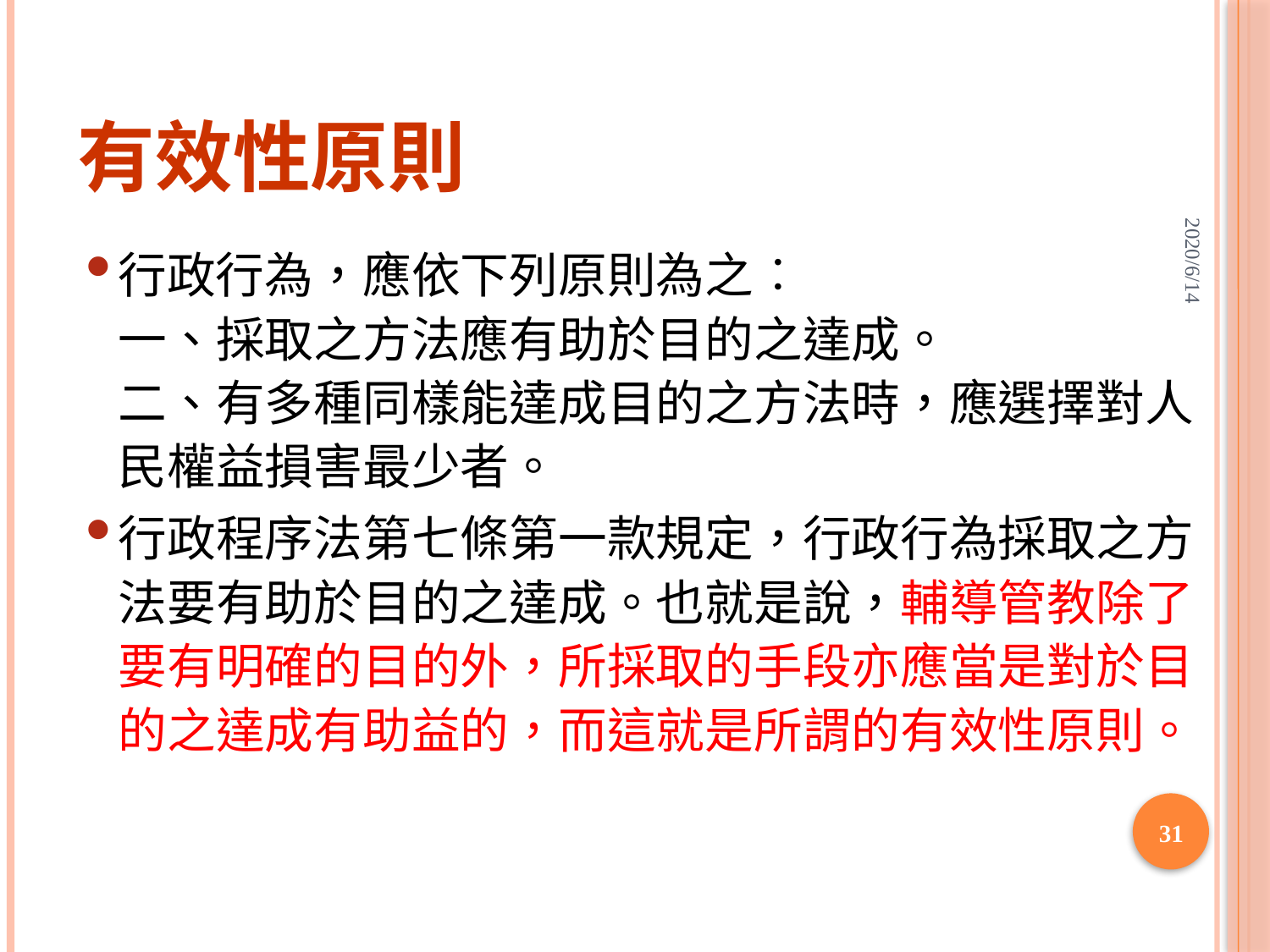

# 有效性原則
2020/6/14
行政行為，應依下列原則為之︰
一、採取之方法應有助於目的之達成。
二、有多種同樣能達成目的之方法時，應選擇對人民權益損害最少者。
行政程序法第七條第一款規定，行政行為採取之方法要有助於目的之達成。也就是說，輔導管教除了要有明確的目的外，所採取的手段亦應當是對於目的之達成有助益的，而這就是所謂的有效性原則。
31